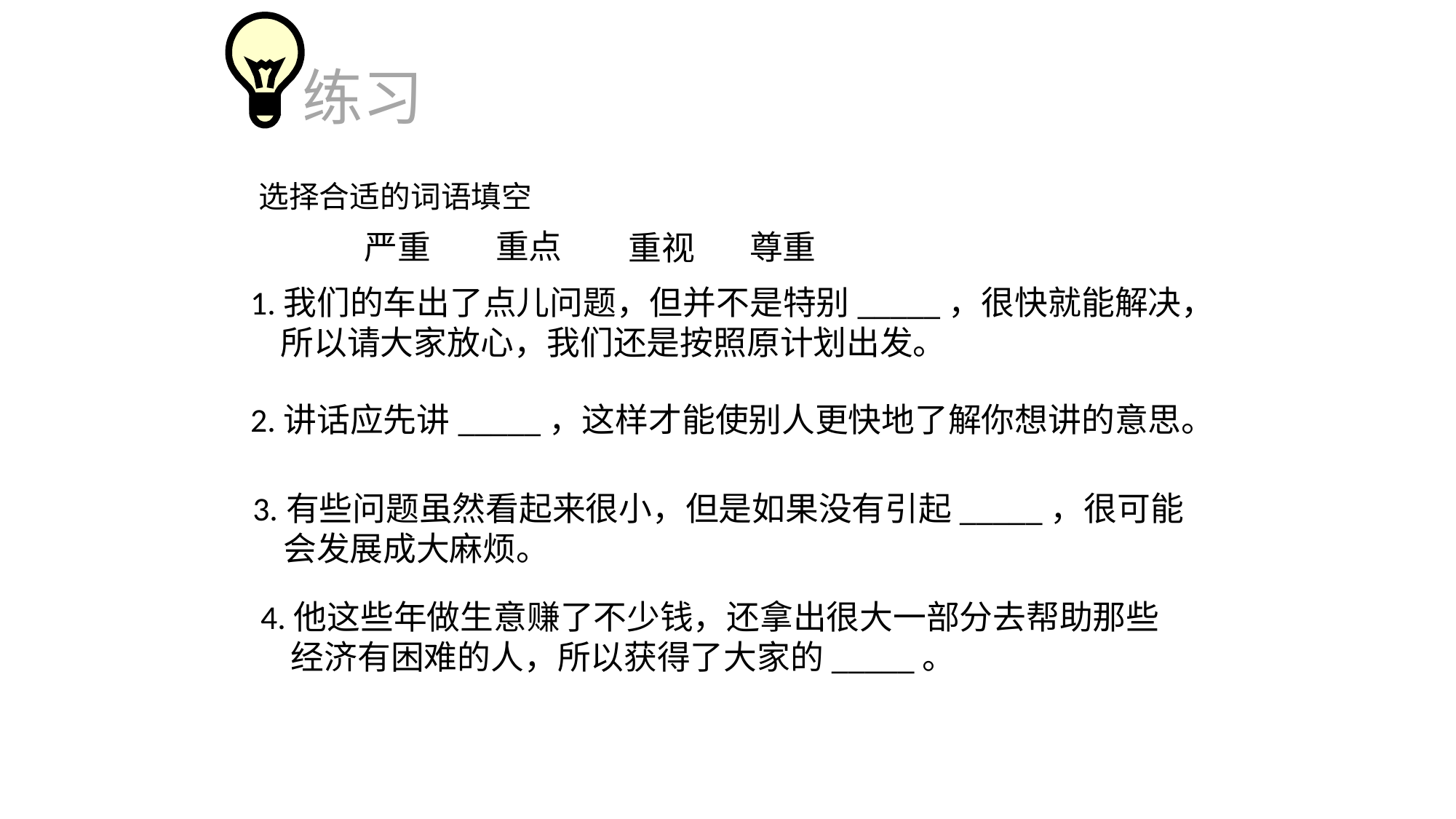

练习
选择合适的词语填空
重点
严重
尊重
重视
1.我们的车出了点儿问题，但并不是特别_____，很快就能解决，
   所以请大家放心，我们还是按照原计划出发。
2.讲话应先讲_____，这样才能使别人更快地了解你想讲的意思。
3.有些问题虽然看起来很小，但是如果没有引起_____，很可能
   会发展成大麻烦。
4.他这些年做生意赚了不少钱，还拿出很大一部分去帮助那些
   经济有困难的人，所以获得了大家的_____。